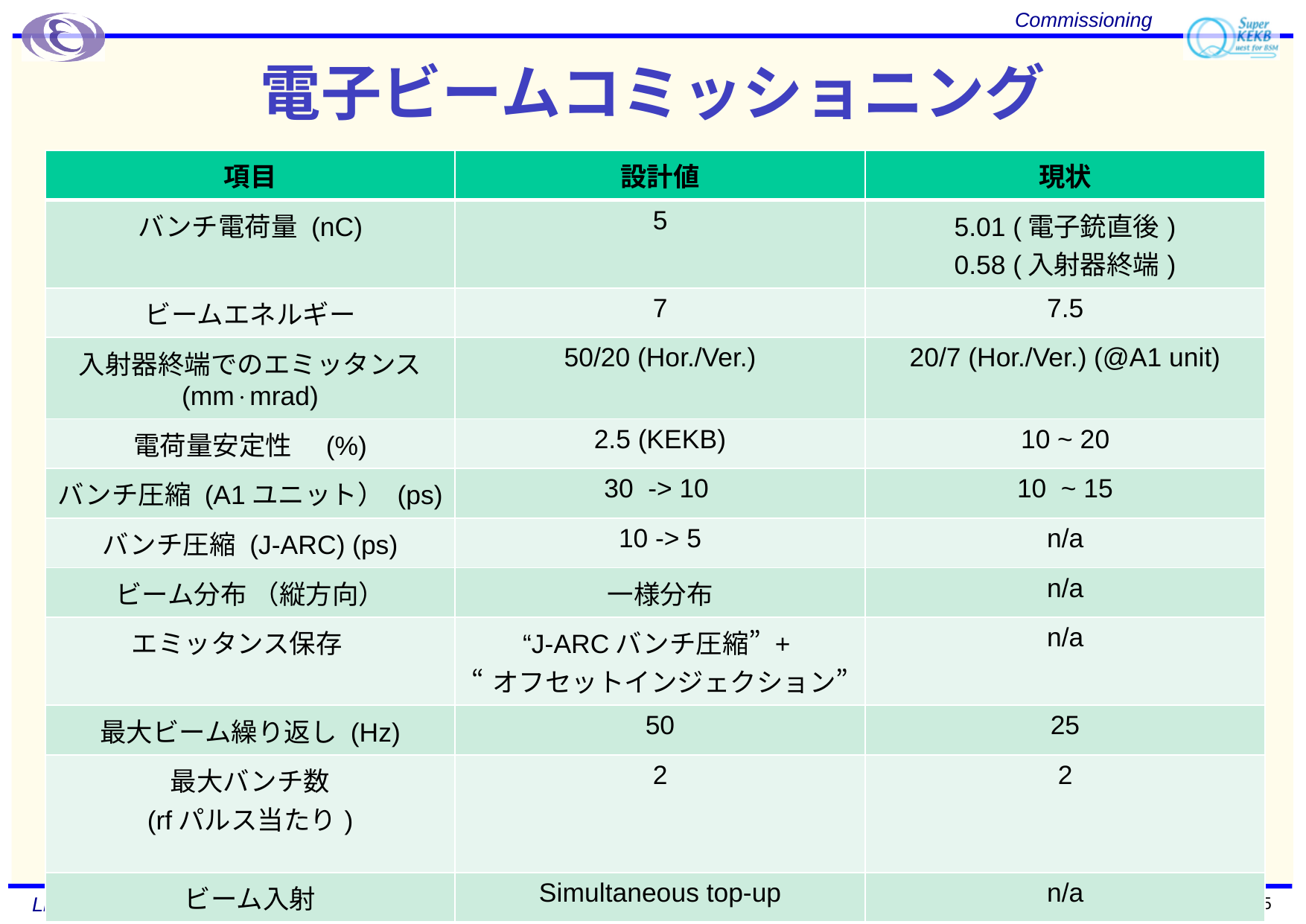

Commissioning
# 電子ビームコミッショニング
| 項目 | 設計値 | 現状 |
| --- | --- | --- |
| バンチ電荷量 (nC) | 5 | 5.01 (電子銃直後) 0.58 (入射器終端) |
| ビームエネルギー | 7 | 7.5 |
| 入射器終端でのエミッタンス (mm⋅mrad) | 50/20 (Hor./Ver.) | 20/7 (Hor./Ver.) (@A1 unit) |
| 電荷量安定性　(%) | 2.5 (KEKB) | 10 ~ 20 |
| バンチ圧縮 (A1ユニット） (ps) | 30 -> 10 | 10 ~ 15 |
| バンチ圧縮 (J-ARC) (ps) | 10 -> 5 | n/a |
| ビーム分布 （縦方向） | 一様分布 | n/a |
| エミッタンス保存 | “J-ARCバンチ圧縮” + “オフセットインジェクション” | n/a |
| 最大ビーム繰り返し (Hz) | 50 | 25 |
| 最大バンチ数 (rfパルス当たり) | 2 | 2 |
| ビーム入射 | Simultaneous top-up | n/a |
45
45